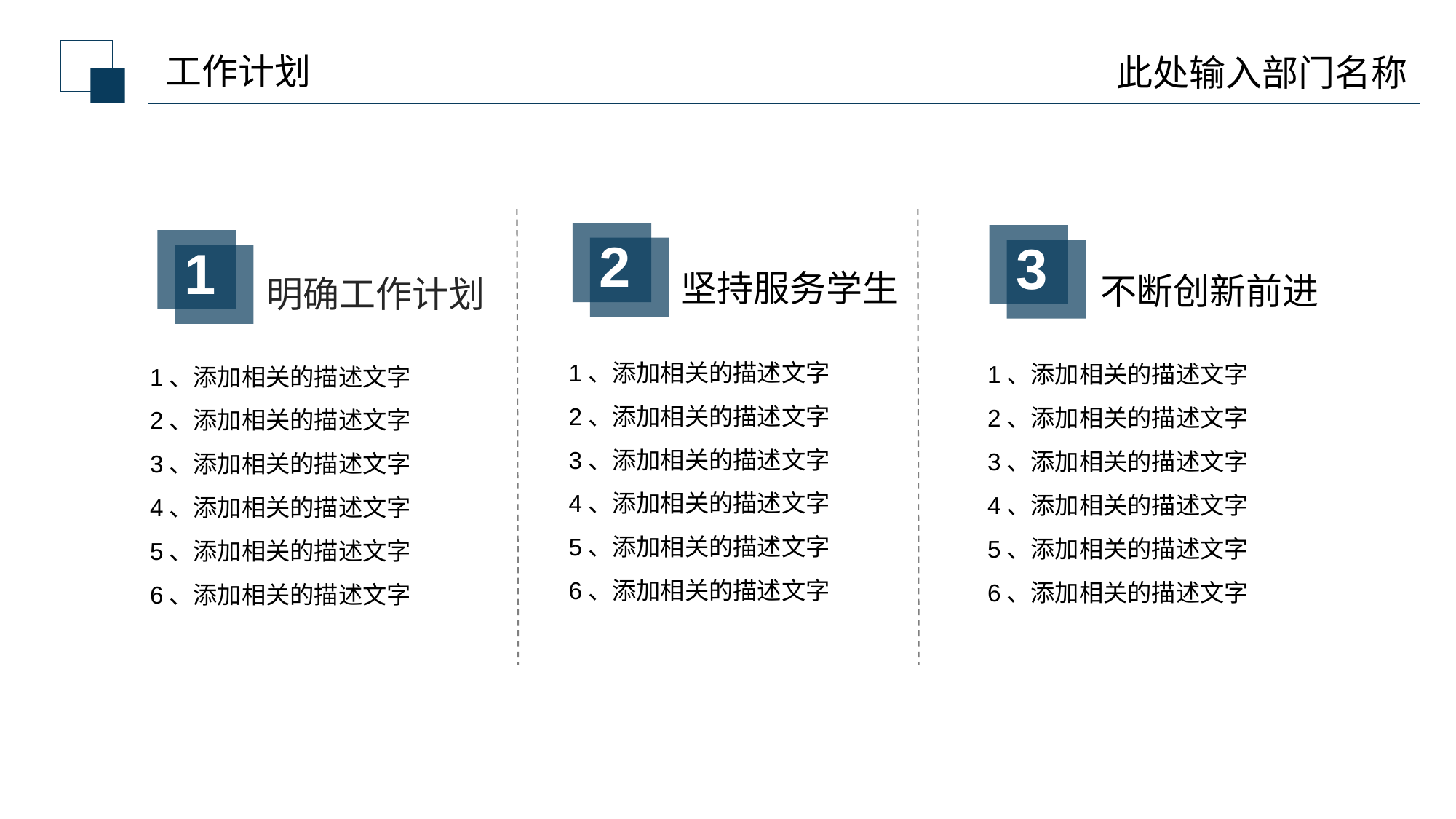

工作计划
此处输入部门名称

2

3

1

坚持服务学生
不断创新前进
明确工作计划
1、添加相关的描述文字
2、添加相关的描述文字
3、添加相关的描述文字
4、添加相关的描述文字
5、添加相关的描述文字
6、添加相关的描述文字

1、添加相关的描述文字
2、添加相关的描述文字
3、添加相关的描述文字
4、添加相关的描述文字
5、添加相关的描述文字
6、添加相关的描述文字

1、添加相关的描述文字
2、添加相关的描述文字
3、添加相关的描述文字
4、添加相关的描述文字
5、添加相关的描述文字
6、添加相关的描述文字